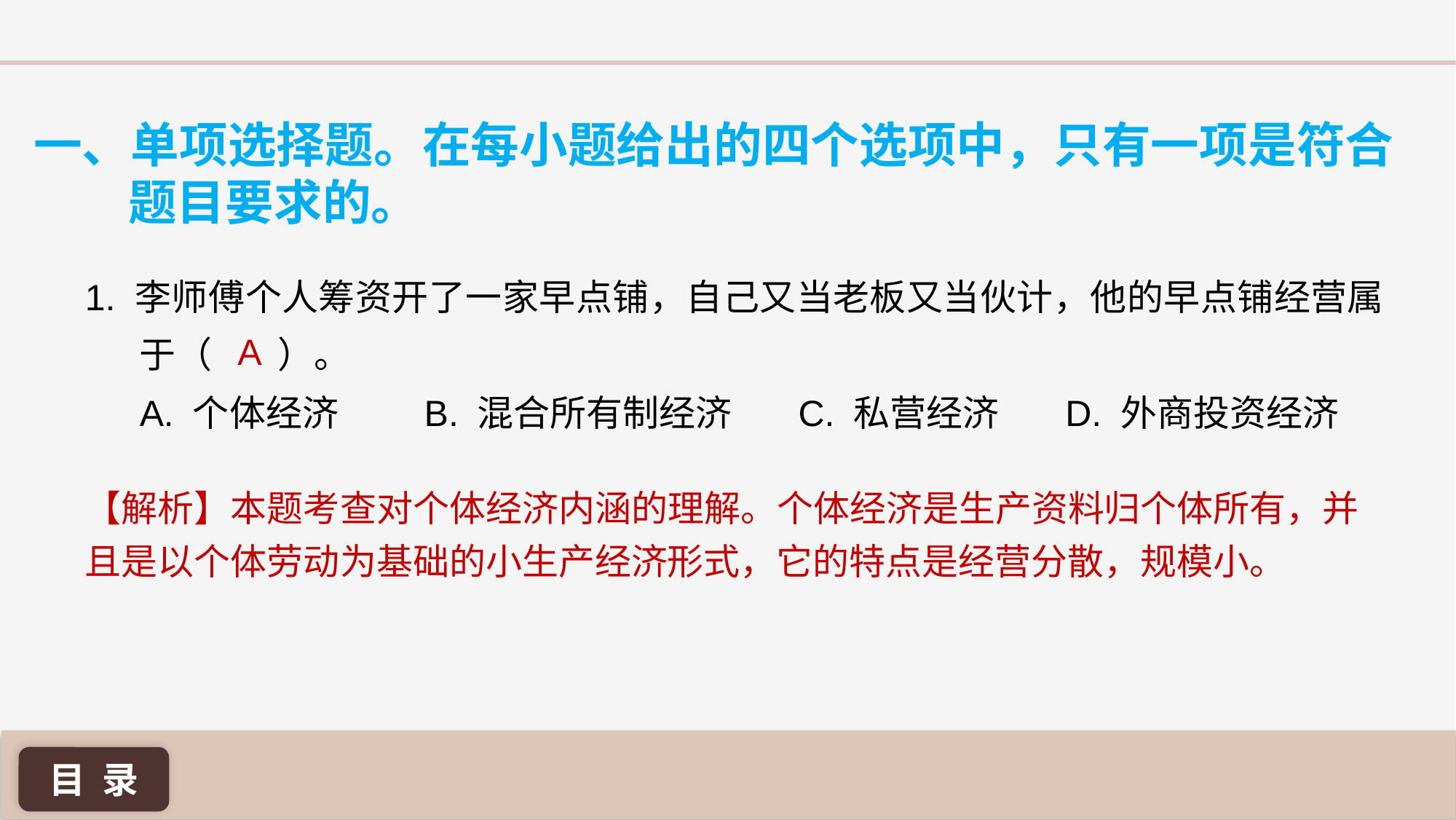

一、单项选择题。在每小题给出的四个选项中，只有一项是符合题目要求的。
1. 李师傅个人筹资开了一家早点铺，自己又当老板又当伙计，他的早点铺经营属于（        ）。
A. 个体经济 	       B. 混合所有制经济       C. 私营经济       D. 外商投资经济
A
【解析】本题考查对个体经济内涵的理解。个体经济是生产资料归个体所有，并且是以个体劳动为基础的小生产经济形式，它的特点是经营分散，规模小。